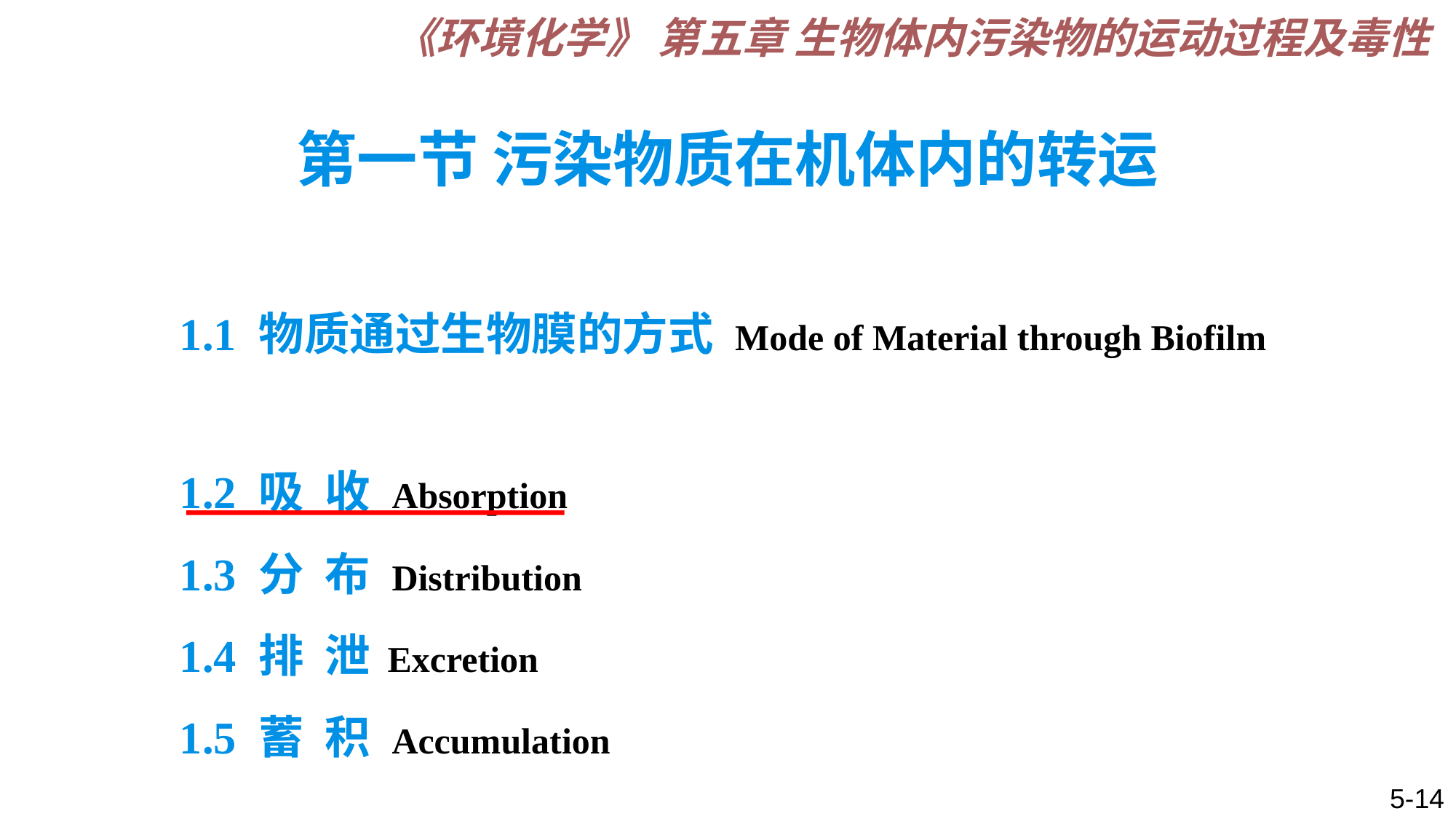

《环境化学》 第五章 生物体内污染物的运动过程及毒性
# 第一节 污染物质在机体内的转运
1.1 物质通过生物膜的方式 Mode of Material through Biofilm
1.2 吸  收 Absorption
1.3 分  布 Distribution
1.4 排  泄 Excretion
1.5 蓄  积 Accumulation

5-14